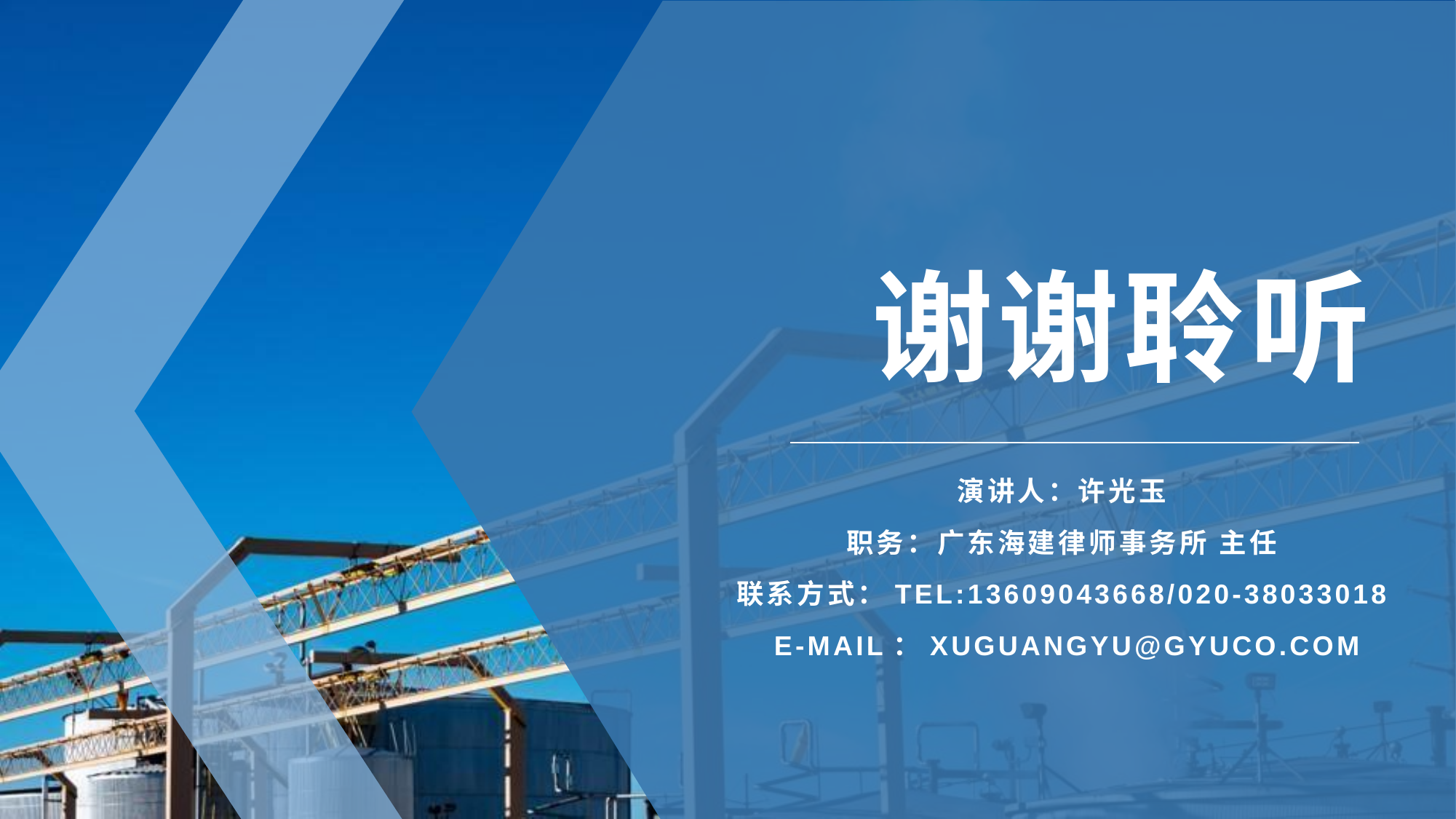

# 谢谢聆听
演讲人：许光玉
职务：广东海建律师事务所 主任
联系方式：TEL:13609043668/020-38033018
 e-mail：xuguangyu@gyuco.com